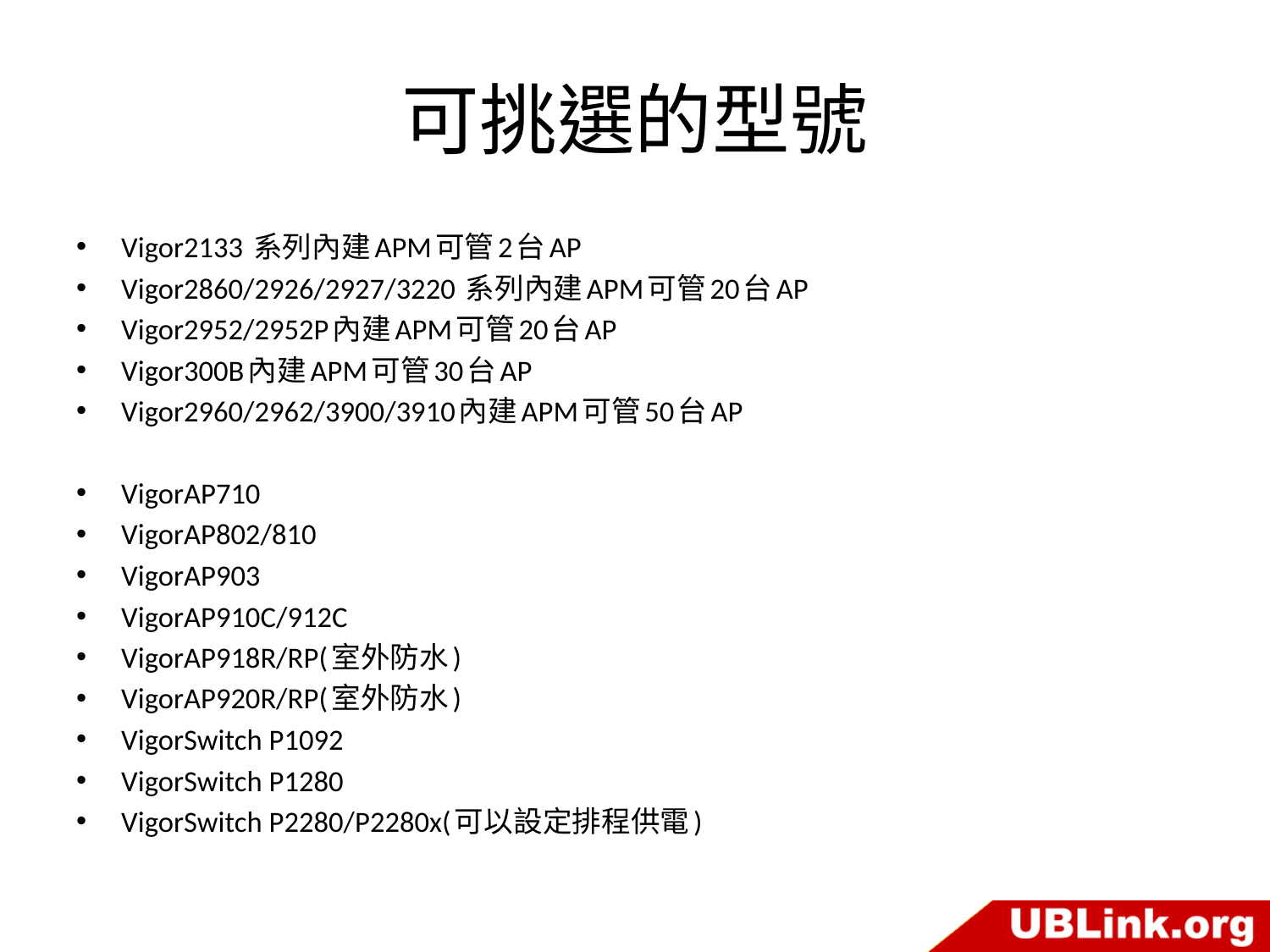

# 可挑選的型號
Vigor2133 系列內建APM可管2台AP
Vigor2860/2926/2927/3220 系列內建APM可管20台AP
Vigor2952/2952P內建APM可管20台AP
Vigor300B內建APM可管30台AP
Vigor2960/2962/3900/3910內建APM可管50台AP

VigorAP710
VigorAP802/810
VigorAP903
VigorAP910C/912C
VigorAP918R/RP(室外防水)
VigorAP920R/RP(室外防水)
VigorSwitch P1092
VigorSwitch P1280
VigorSwitch P2280/P2280x(可以設定排程供電)